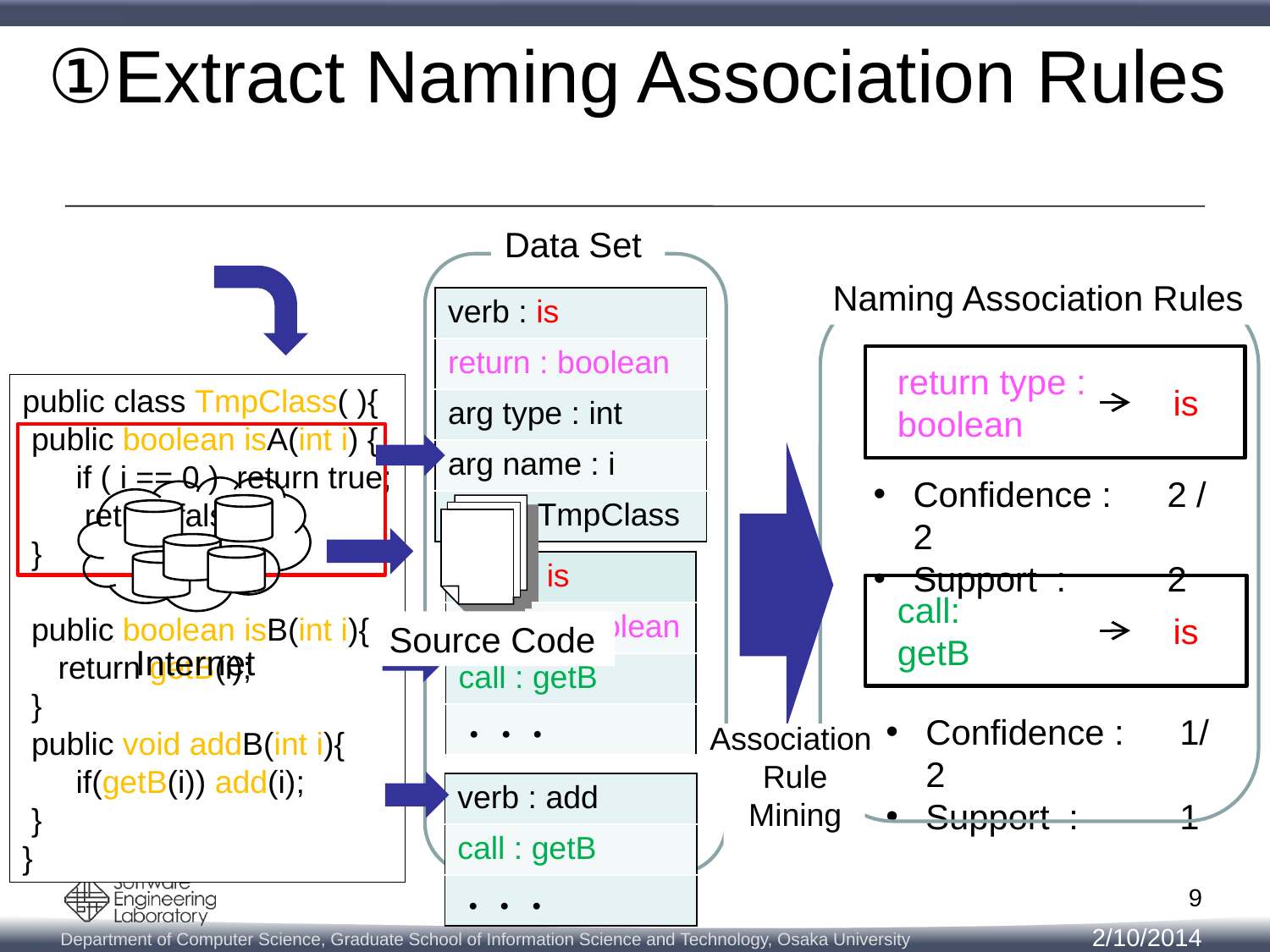

# ①Extract Naming Association Rules
Data Set

Naming Association Rules
| verb : is |
| --- |
| return : boolean |
| arg type : int |
| arg name : i |
| class: TmpClass |
| verb : is |
| --- |
| return : boolean |
| arg type : int |
| arg name : i |
| class: TmpClass |

return type :
boolean
is
public class TmpClass( ){
 public boolean isA(int i) {
      if ( i == 0 )  return true;
       return false;
 }

 public boolean isB(int i){
    return getB(i);
 }
 public void addB(int i){
      if(getB(i)) add(i);
 }
}
public class TmpClass( ){
 public boolean isA(int i) {
      if ( i == 0 )  return true;
       return false;
 }

 public boolean isB(int i){
    return getB(i);
 }
 public void addB(int i){
      if(getB(i)) add(i);
 }
}
public class TmpClass( ){
 public boolean isA(int i) {
      if ( i == 0 )  return true;
       return false;
 }

 public boolean isB(int i){
    return getB(i);
 }
 public void addB(int i){
      if(getB(i)) add(i);
 }
}

Confidence :	2 / 2
Support  :	2

Source Code

| verb : is |
| --- |
| return : boolean |
| call : getB |
| ・・・ |
| verb : is |
| --- |
| return : boolean |
| call : getB |
| ・・・ |

call:
getB
is
Internet

Confidence :	1/ 2
Support  :	1
Association
 Rule
 Mining

| verb : add |
| --- |
| call : getB |
| ・・・ |
| verb : add |
| --- |
| call : getB |
| ・・・ |
9
2/10/2014